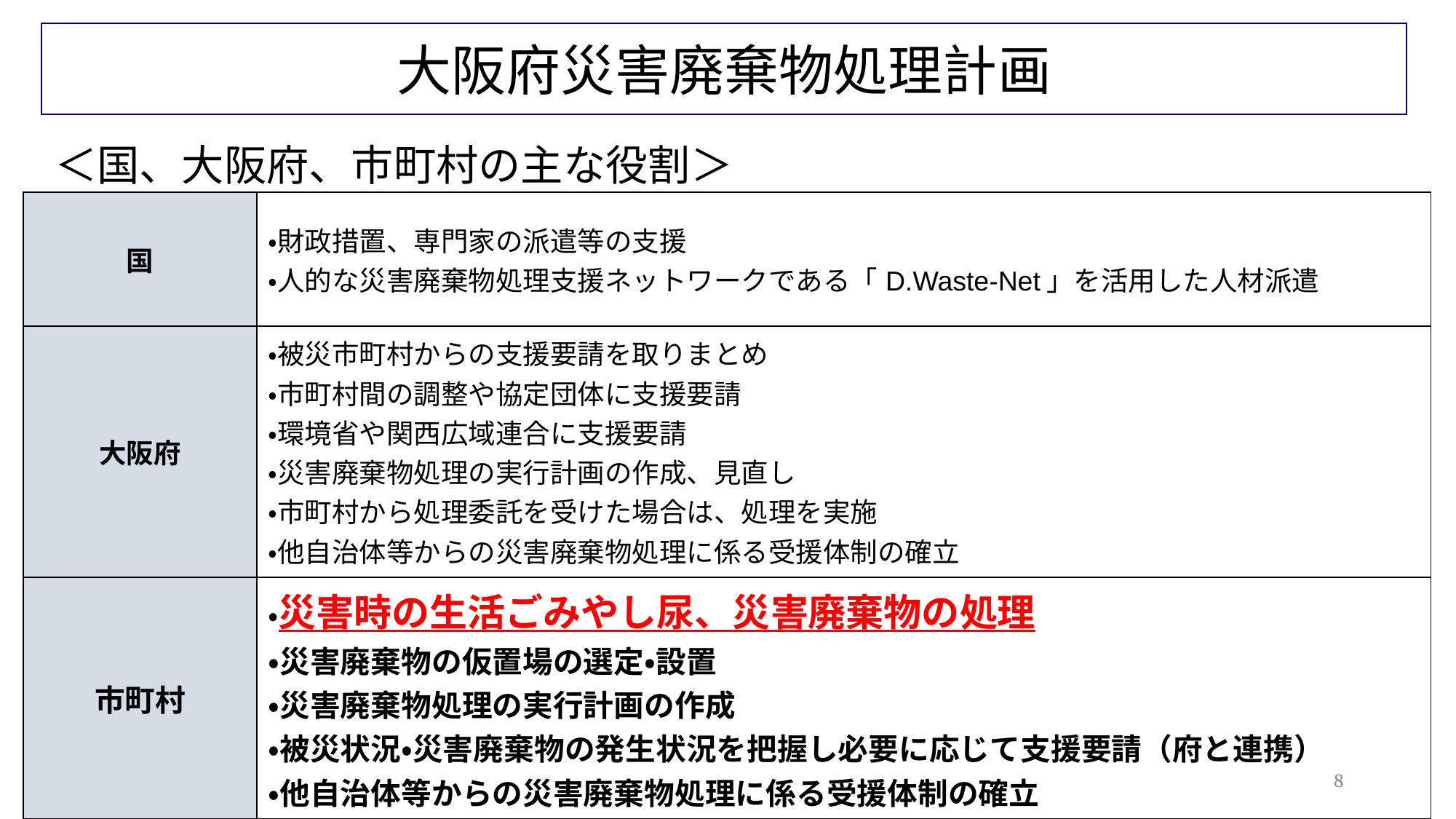

大阪府災害廃棄物処理計画
＜国、大阪府、市町村の主な役割＞
| 国 | ・財政措置、専門家の派遣等の支援 ・人的な災害廃棄物処理支援ネットワークである「D.Waste-Net」を活用した人材派遣 |
| --- | --- |
| 大阪府 | ・被災市町村からの支援要請を取りまとめ ・市町村間の調整や協定団体に支援要請 ・環境省や関西広域連合に支援要請 ・災害廃棄物処理の実行計画の作成、見直し ・市町村から処理委託を受けた場合は、処理を実施 ・他自治体等からの災害廃棄物処理に係る受援体制の確立 |
| 市町村 | ・災害時の生活ごみやし尿、災害廃棄物の処理 ・災害廃棄物の仮置場の選定・設置 ・災害廃棄物処理の実行計画の作成 ・被災状況・災害廃棄物の発生状況を把握し必要に応じて支援要請（府と連携） ・他自治体等からの災害廃棄物処理に係る受援体制の確立 |
8